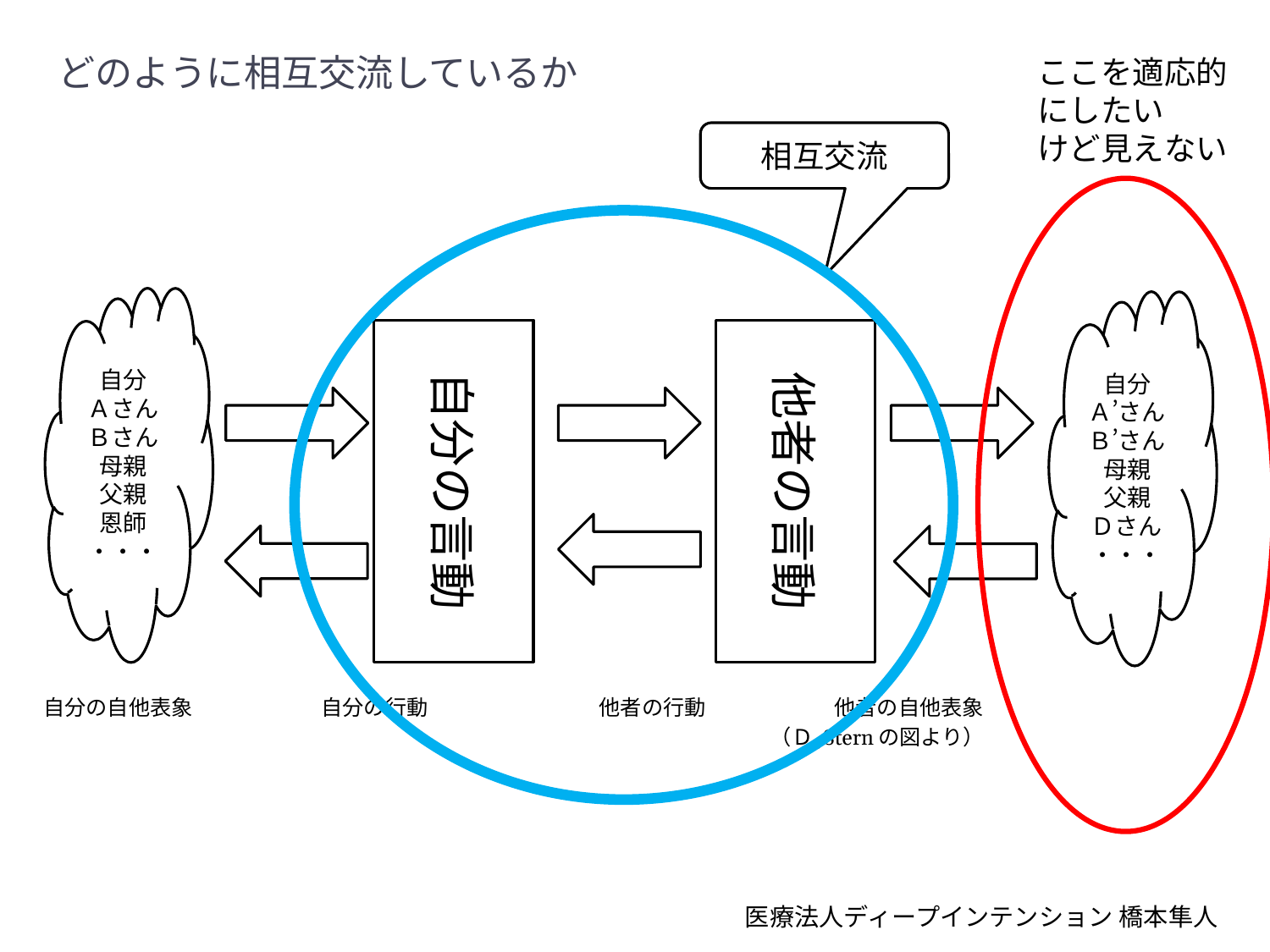

# どのように相互交流しているか
ここを適応的
にしたい
けど見えない
相互交流

自分
Ａさん
Ｂさん
母親
父親
恩師
・・・
自分
Ａ’さん
Ｂ’さん
母親
父親
Ｄさん
・・・
自分の言動
他者の言動

自分の自他表象　　　　　　自分の行動　　　　　　　　他者の行動　　　　　　他者の自他表象
　　　　　　　　　　　　　　　　　　　　　　　　　　　　　　　　　　（Ｄ,Sternの図より）
医療法人ディープインテンション 橋本隼人